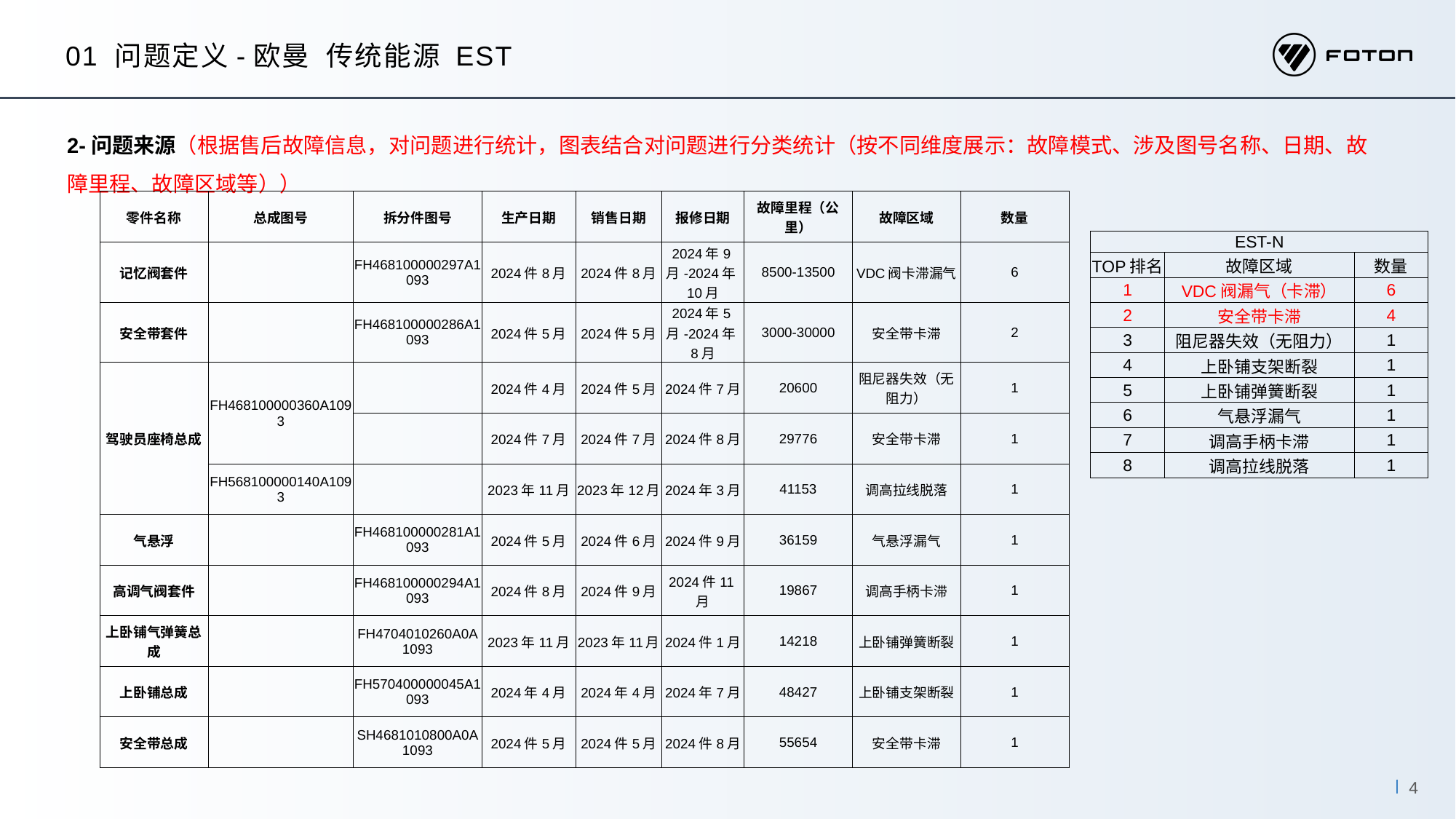

01 问题定义-欧曼  传统能源 EST
2-问题来源（根据售后故障信息，对问题进行统计，图表结合对问题进行分类统计（按不同维度展示：故障模式、涉及图号名称、日期、故障里程、故障区域等））

| 零件名称 | 总成图号 | 拆分件图号 | 生产日期 | 销售日期 | 报修日期 | 故障里程（公里） | 故障区域 | 数量 |
| --- | --- | --- | --- | --- | --- | --- | --- | --- |
| 记忆阀套件 |  | FH468100000297A1093 | 2024件8月 | 2024件8月 | 2024年9月-2024年10月 | 8500-13500 | VDC阀卡滞漏气 | 6 |
| 安全带套件 |  | FH468100000286A1093 | 2024件5月 | 2024件5月 | 2024年5月-2024年8月 | 3000-30000 | 安全带卡滞 | 2 |
| 驾驶员座椅总成 | FH468100000360A1093 |  | 2024件4月 | 2024件5月 | 2024件7月 | 20600 | 阻尼器失效（无阻力） | 1 |
|  |  |  | 2024件7月 | 2024件7月 | 2024件8月 | 29776 | 安全带卡滞 | 1 |
|  | FH568100000140A1093 |  | 2023年11月 | 2023年12月 | 2024年3月 | 41153 | 调高拉线脱落 | 1 |
| 气悬浮 |  | FH468100000281A1093 | 2024件5月 | 2024件6月 | 2024件9月 | 36159 | 气悬浮漏气 | 1 |
| 高调气阀套件 |  | FH468100000294A1093 | 2024件8月 | 2024件9月 | 2024件11月 | 19867 | 调高手柄卡滞 | 1 |
| 上卧铺气弹簧总成 |  | FH4704010260A0A1093 | 2023年11月 | 2023年11月 | 2024件1月 | 14218 | 上卧铺弹簧断裂 | 1 |
| 上卧铺总成 |  | FH570400000045A1093 | 2024年4月 | 2024年4月 | 2024年7月 | 48427 | 上卧铺支架断裂 | 1 |
| 安全带总成 |  | SH4681010800A0A1093 | 2024件5月 | 2024件5月 | 2024件8月 | 55654 | 安全带卡滞 | 1 |
| EST-N |  |  |
| --- | --- | --- |
| TOP排名 | 故障区域 | 数量 |
| 1 | VDC阀漏气（卡滞） | 6 |
| 2 | 安全带卡滞 | 4 |
| 3 | 阻尼器失效（无阻力） | 1 |
| 4 | 上卧铺支架断裂 | 1 |
| 5 | 上卧铺弹簧断裂 | 1 |
| 6 | 气悬浮漏气 | 1 |
| 7 | 调高手柄卡滞 | 1 |
| 8 | 调高拉线脱落 | 1 |